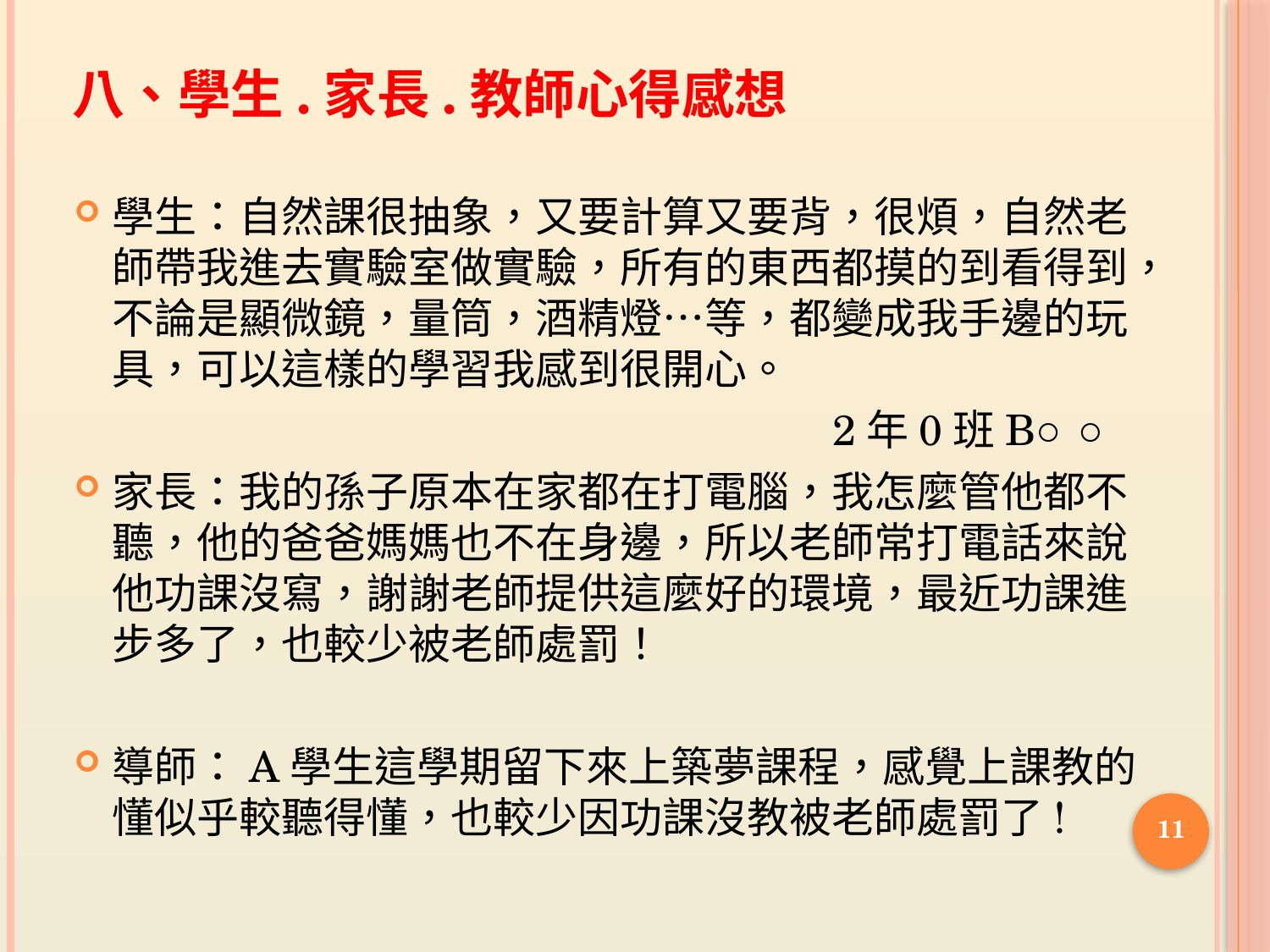

# 八、學生.家長.教師心得感想
學生：自然課很抽象，又要計算又要背，很煩，自然老師帶我進去實驗室做實驗，所有的東西都摸的到看得到，不論是顯微鏡，量筒，酒精燈…等，都變成我手邊的玩具，可以這樣的學習我感到很開心。
                                                                2年0班B○○
家長：我的孫子原本在家都在打電腦，我怎麼管他都不聽，他的爸爸媽媽也不在身邊，所以老師常打電話來說他功課沒寫，謝謝老師提供這麼好的環境，最近功課進步多了，也較少被老師處罰！

導師：A學生這學期留下來上築夢課程，感覺上課教的懂似乎較聽得懂，也較少因功課沒教被老師處罰了!

11